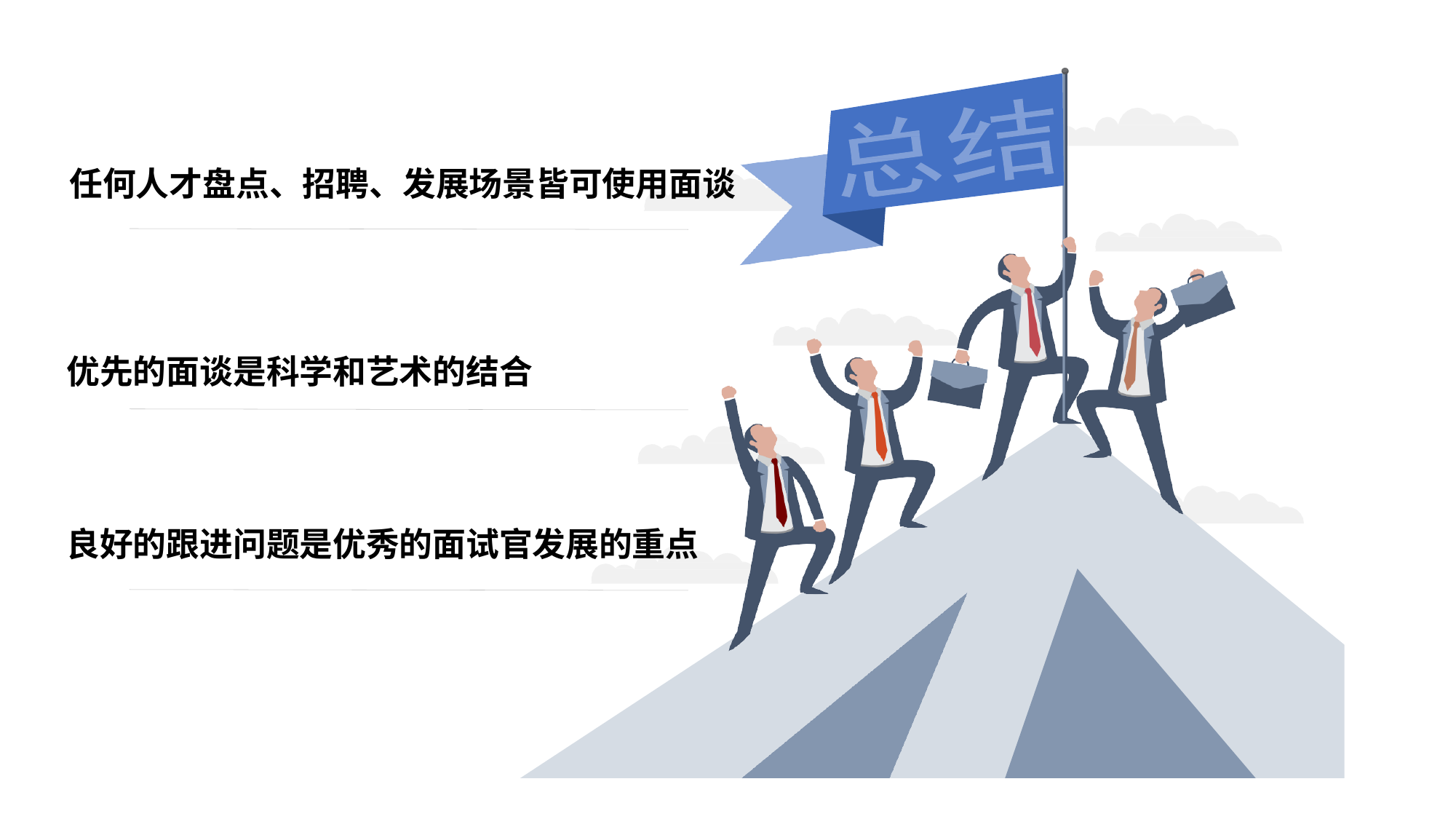

# 任何人才盘点、招聘、发展场景皆可使用面谈

优先的面谈是科学和艺术的结合

良好的跟进问题是优秀的面试官发展的重点